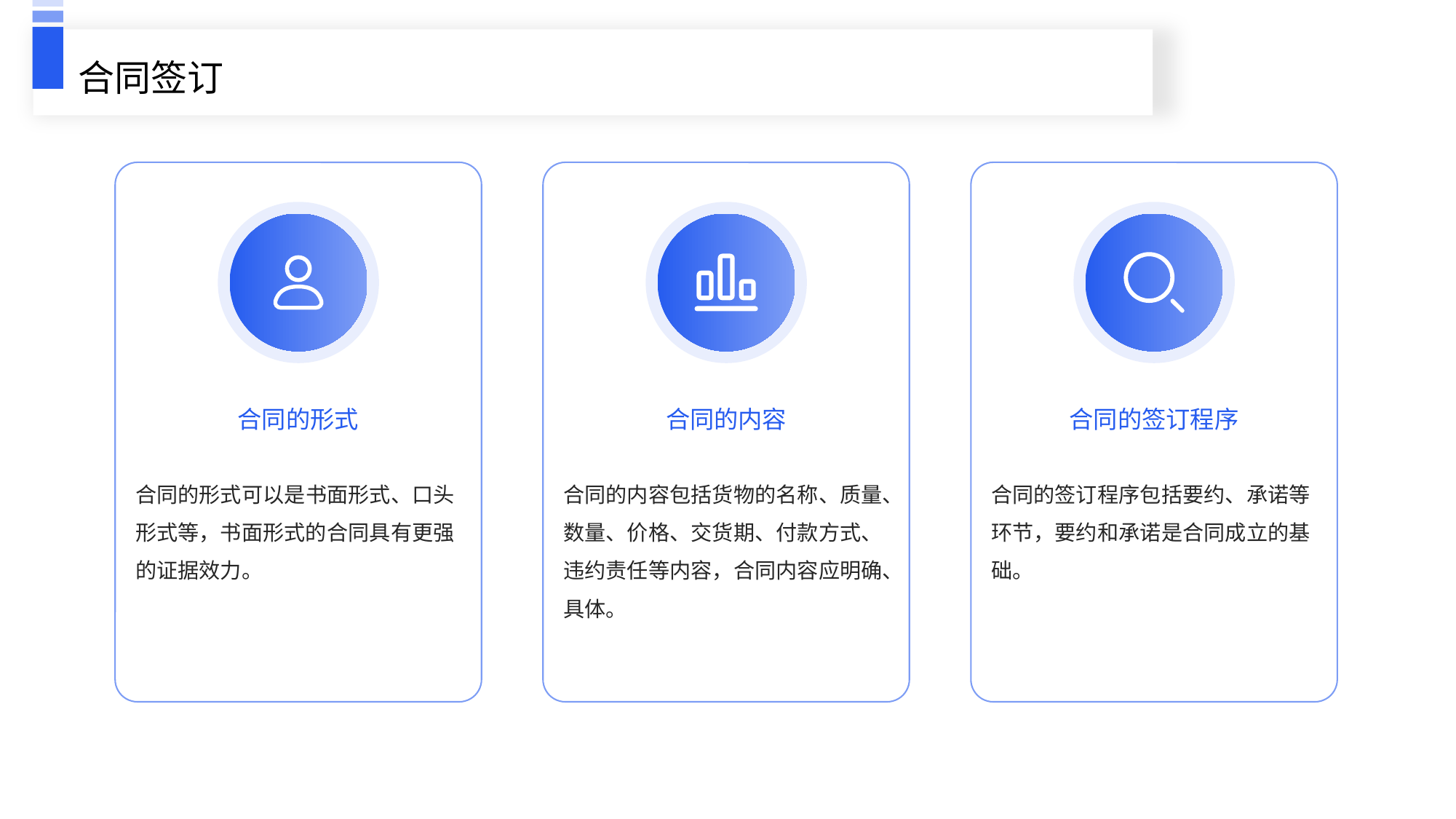

合同签订

合同的形式
合同的内容
合同的签订程序
合同的形式可以是书面形式、口头形式等，书面形式的合同具有更强的证据效力。
合同的内容包括货物的名称、质量、数量、价格、交货期、付款方式、违约责任等内容，合同内容应明确、具体。
合同的签订程序包括要约、承诺等环节，要约和承诺是合同成立的基础。